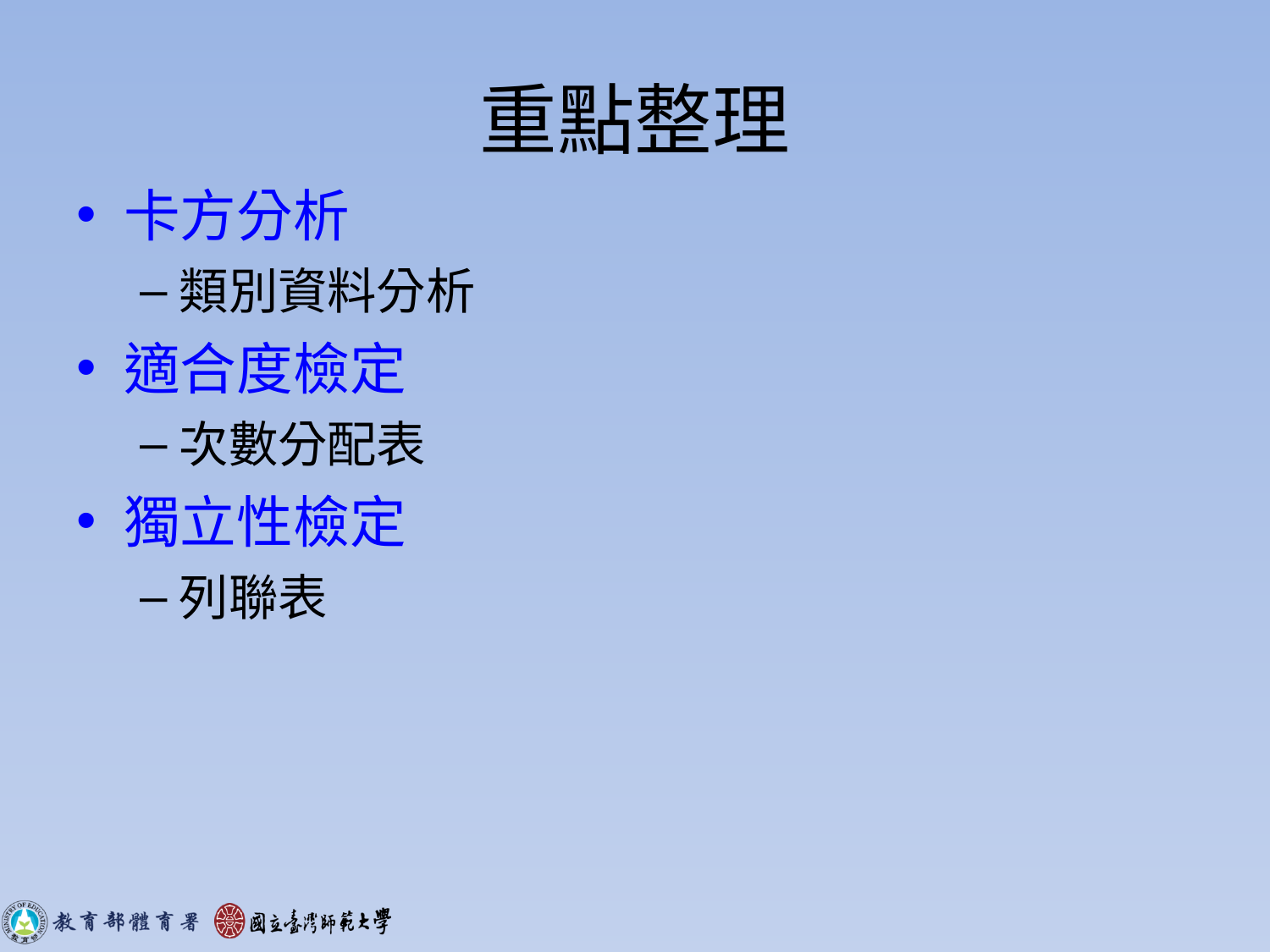

# 重點整理
卡方分析
類別資料分析
適合度檢定
次數分配表
獨立性檢定
列聯表